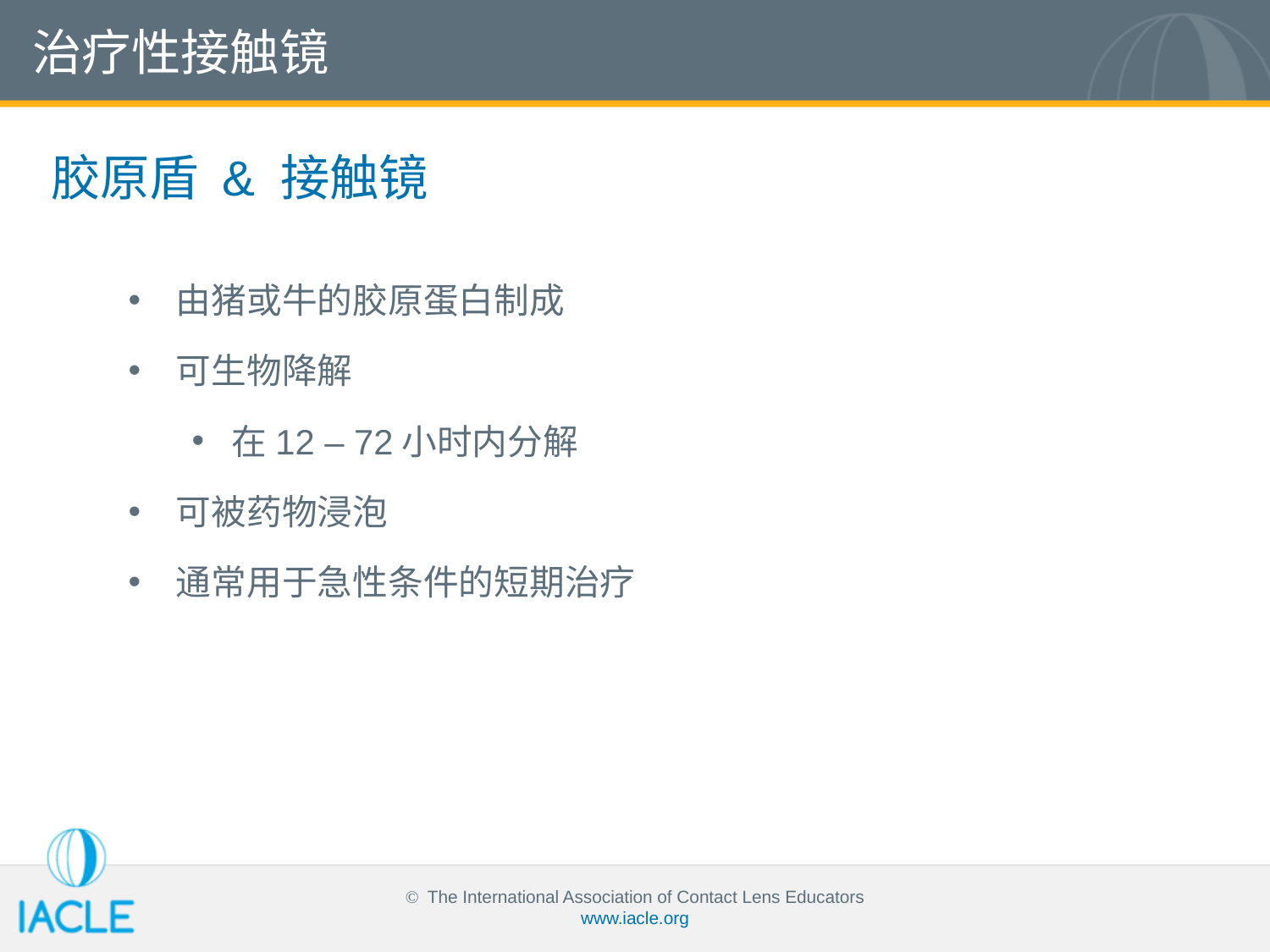

治疗性接触镜
胶原盾 & 接触镜
由猪或牛的胶原蛋白制成
可生物降解
在12 – 72小时内分解
可被药物浸泡
通常用于急性条件的短期治疗